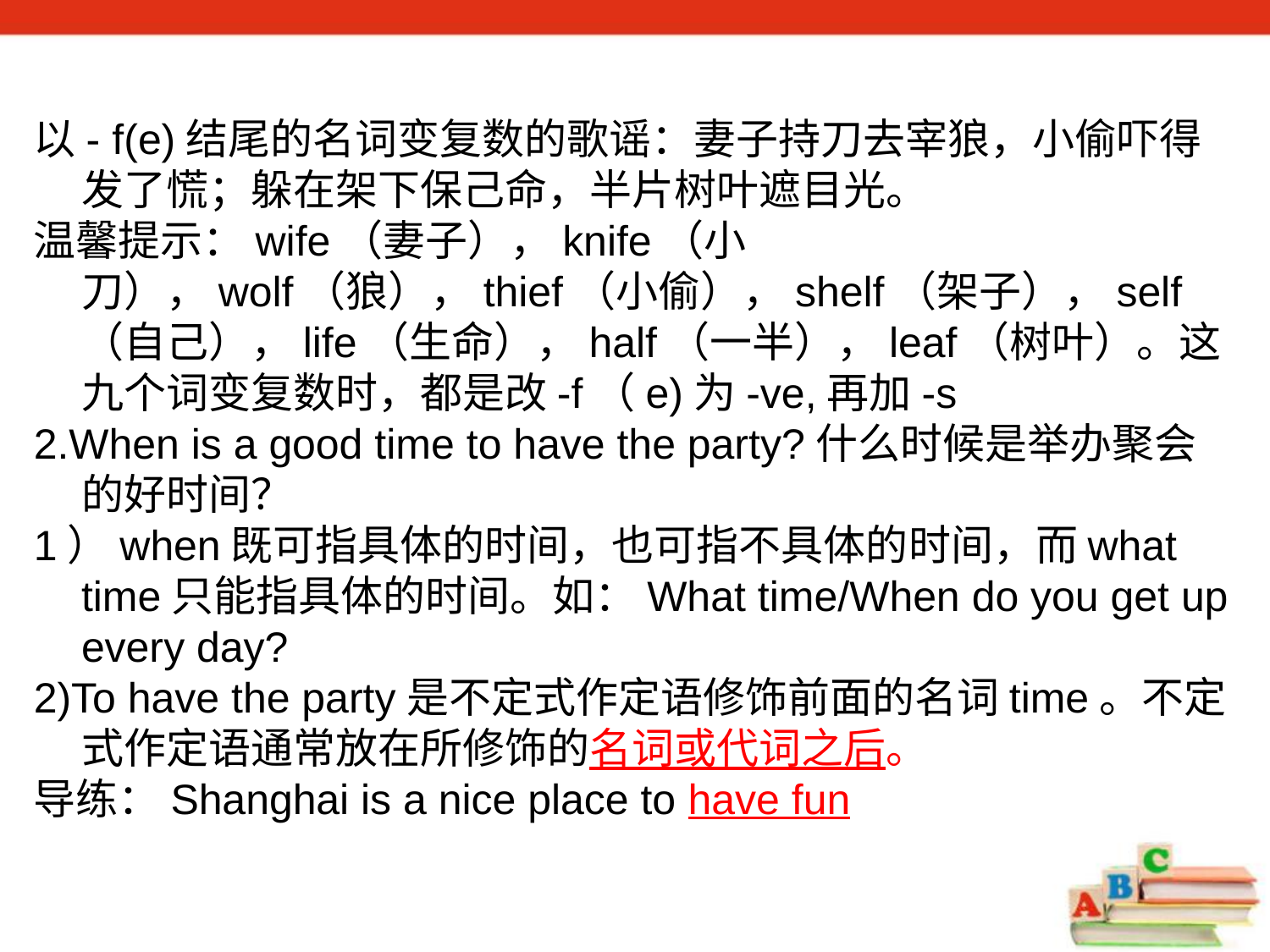

以- f(e)结尾的名词变复数的歌谣：妻子持刀去宰狼，小偷吓得发了慌；躲在架下保己命，半片树叶遮目光。
温馨提示：wife（妻子），knife（小刀），wolf（狼），thief（小偷），shelf（架子），self（自己），life（生命），half（一半），leaf（树叶）。这九个词变复数时，都是改-f（e)为-ve,再加-s
2.When is a good time to have the party?什么时候是举办聚会的好时间？
1）when既可指具体的时间，也可指不具体的时间，而what time只能指具体的时间。如：What time/When do you get up every day?
2)To have the party是不定式作定语修饰前面的名词time。不定式作定语通常放在所修饰的名词或代词之后。
导练：Shanghai is a nice place to have fun